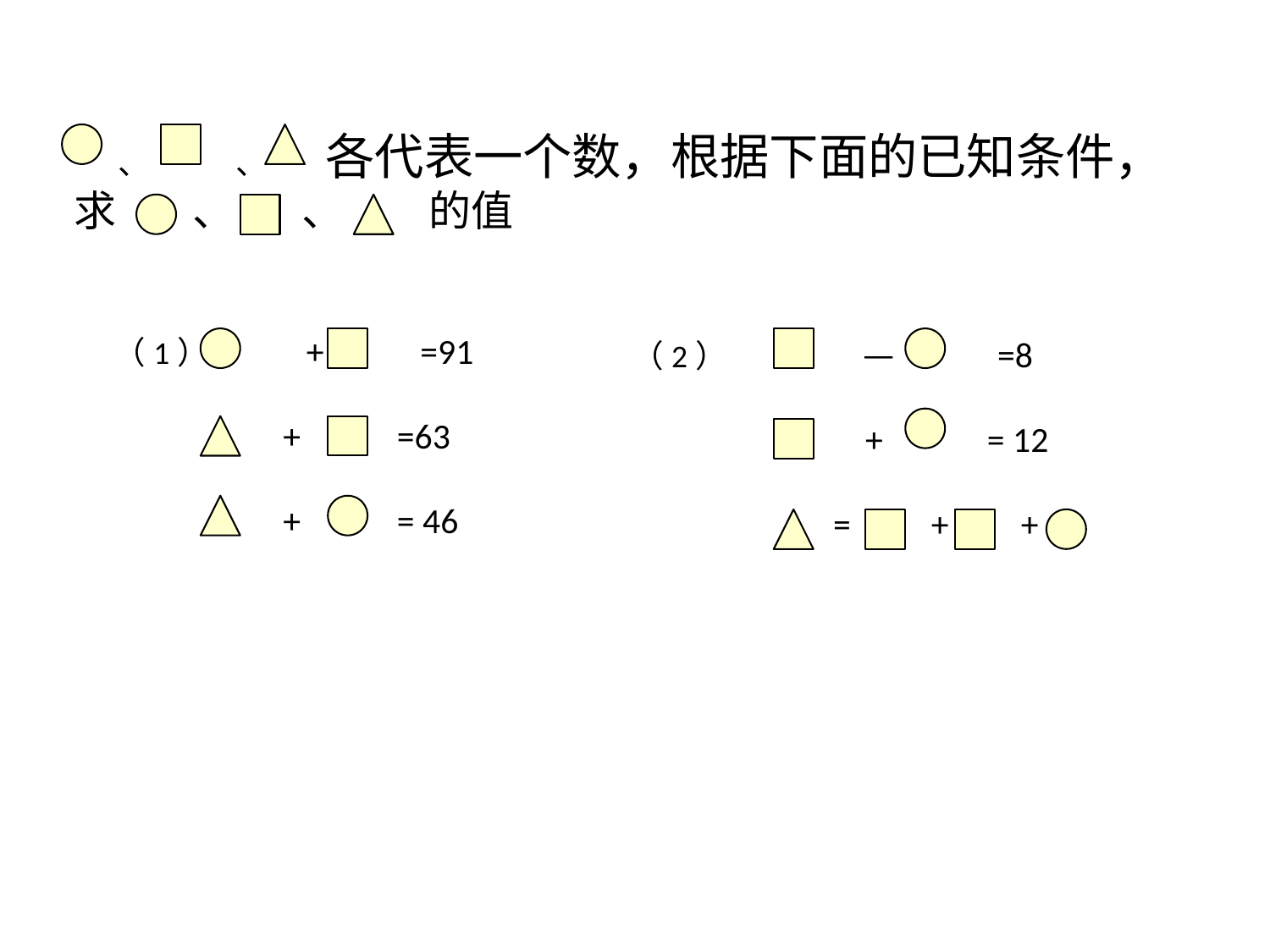

、            、        各代表一个数，根据下面的已知条件，
求        、       、         的值

（1）            +            =91

                     +            =63

                     +            = 46
（2）                  —            =8

                             +             = 12

                         =          +         +